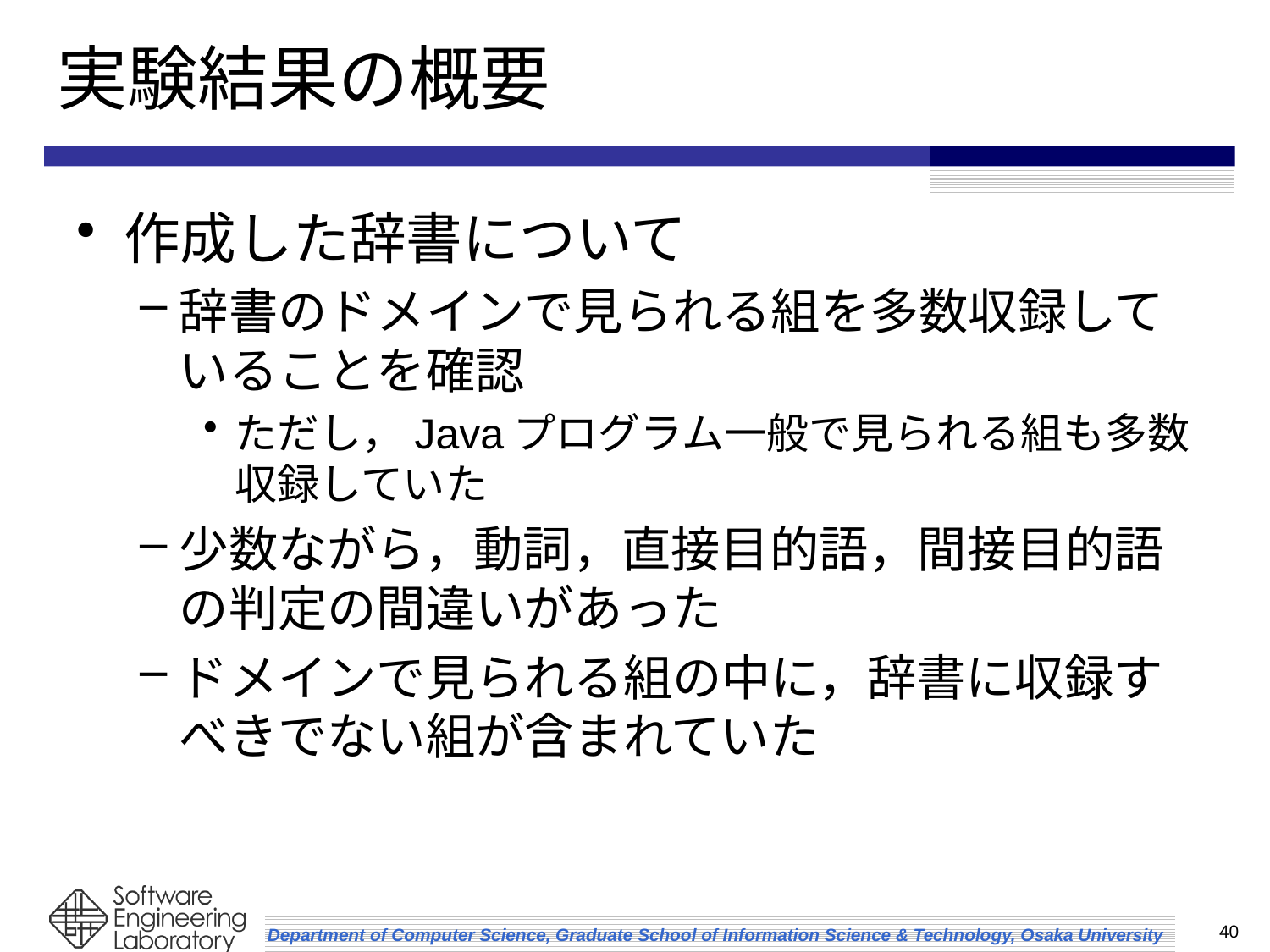

# 実験結果の概要
作成した辞書について
辞書のドメインで見られる組を多数収録していることを確認
ただし，Javaプログラム一般で見られる組も多数収録していた
少数ながら，動詞，直接目的語，間接目的語の判定の間違いがあった
ドメインで見られる組の中に，辞書に収録すべきでない組が含まれていた
40